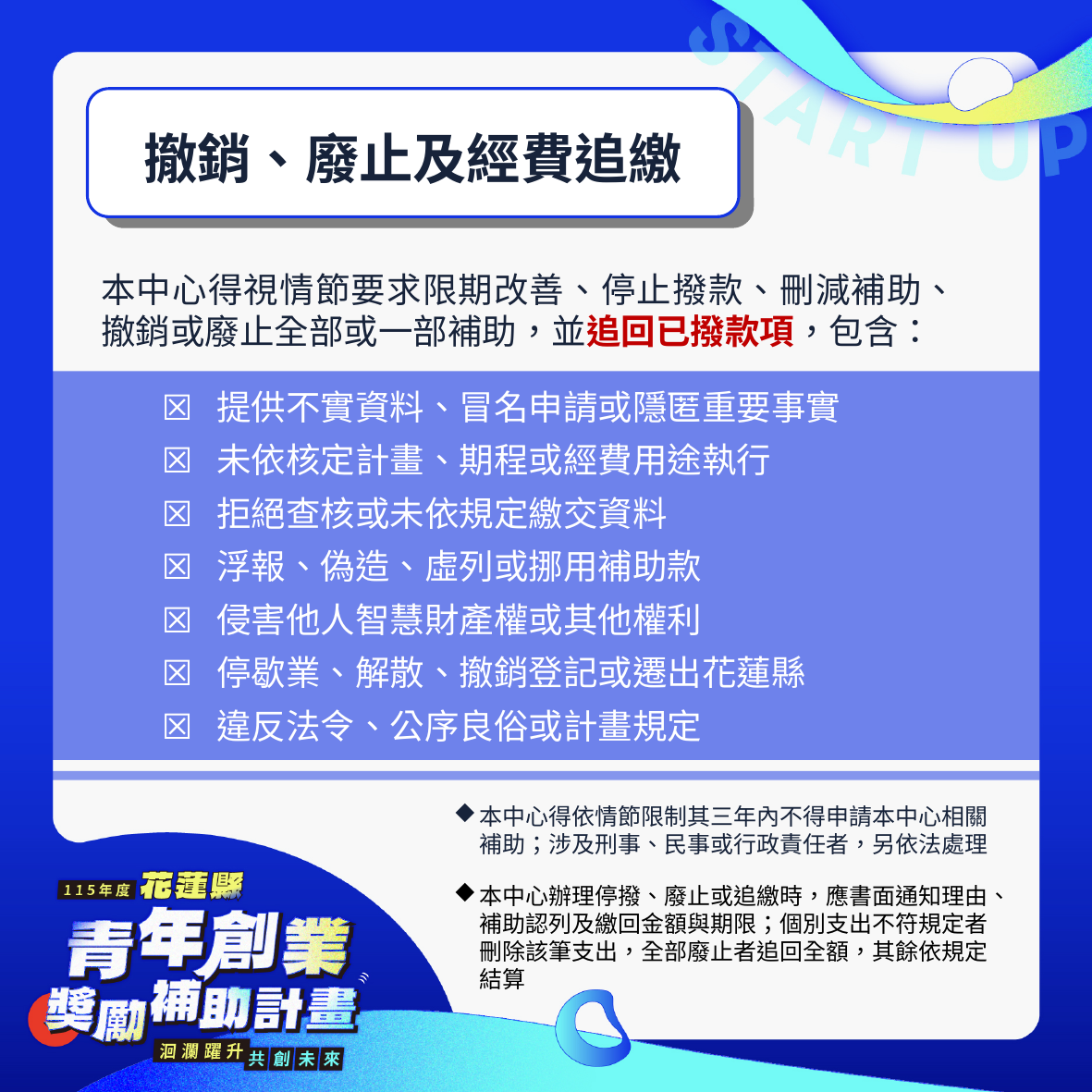

撤銷、廢止及經費追繳

本中心得視情節要求限期改善、停止撥款、刪減補助、撤銷或廢止全部或一部補助，並追回已撥款項，包含：
☒  提供不實資料、冒名申請或隱匿重要事實
☒  未依核定計畫、期程或經費用途執行
☒  拒絕查核或未依規定繳交資料
☒  浮報、偽造、虛列或挪用補助款
☒  侵害他人智慧財產權或其他權利
☒  停歇業、解散、撤銷登記或遷出花蓮縣
☒  違反法令、公序良俗或計畫規定

本中心得依情節限制其三年內不得申請本中心相關補助；涉及刑事、民事或行政責任者，另依法處理
本中心辦理停撥、廢止或追繳時，應書面通知理由、補助認列及繳回金額與期限；個別支出不符規定者刪除該筆支出，全部廢止者追回全額，其餘依規定結算